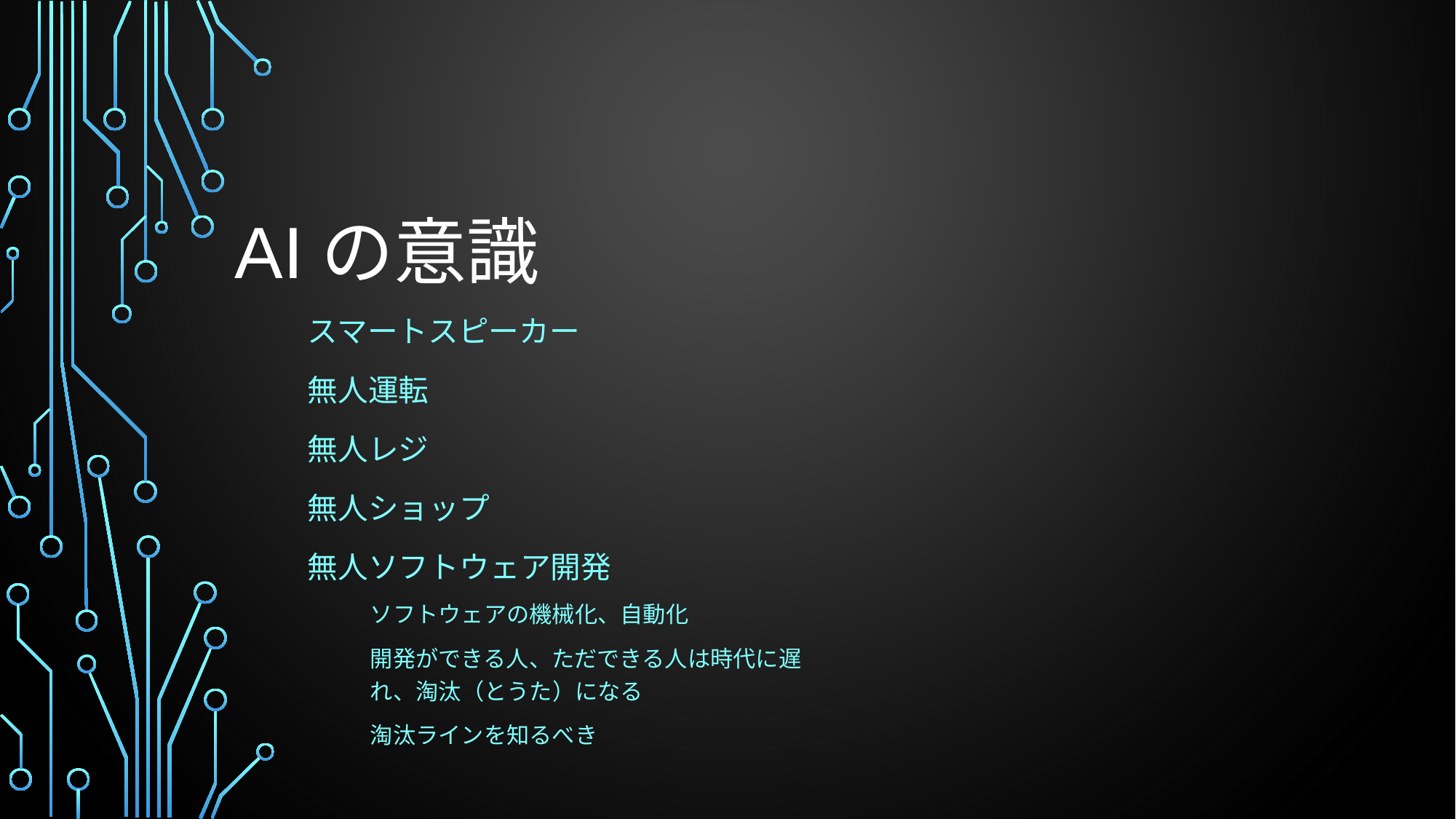

# AIの意識
スマートスピーカー
無人運転
無人レジ
無人ショップ
無人ソフトウェア開発

ソフトウェアの機械化、自動化
開発ができる人、ただできる人は時代に遅れ、淘汰（とうた）になる
淘汰ラインを知るべき